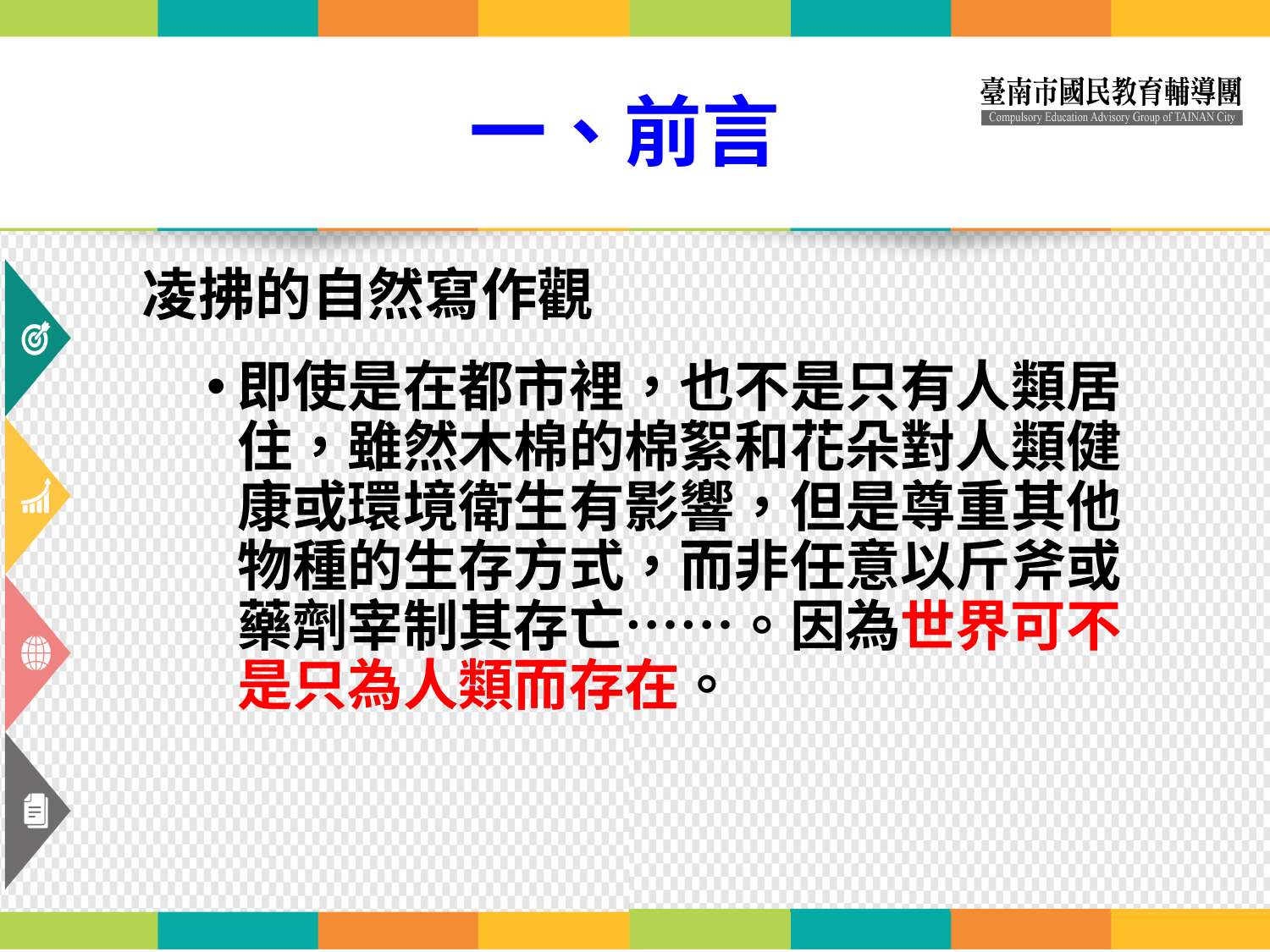

一、前言
# 凌拂的自然寫作觀
即使是在都市裡，也不是只有人類居住，雖然木棉的棉絮和花朵對人類健康或環境衛生有影響，但是尊重其他物種的生存方式，而非任意以斤斧或藥劑宰制其存亡……。因為世界可不是只為人類而存在。